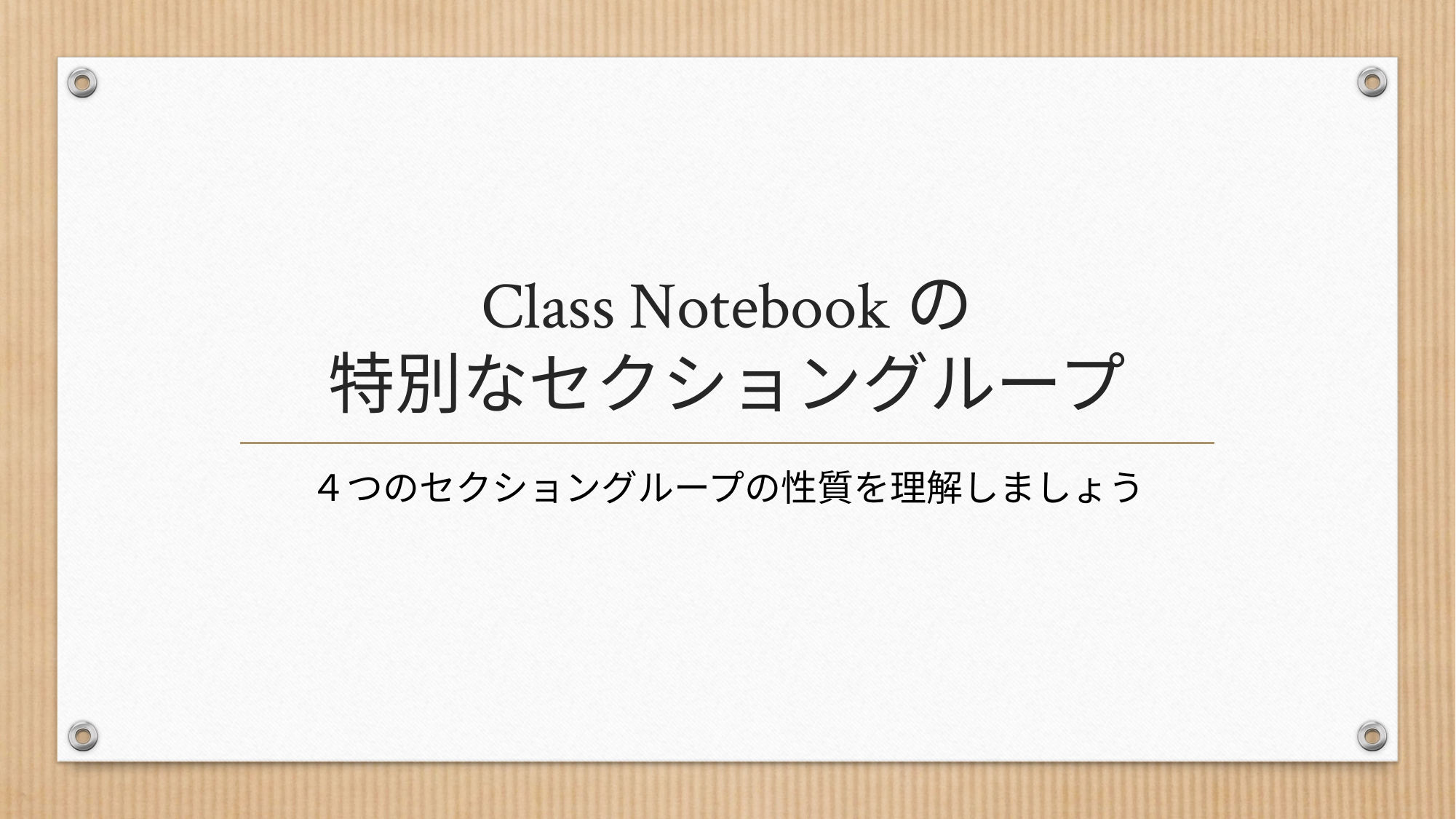

# Class Notebookの 特別なセクショングループ
４つのセクショングループの性質を理解しましょう